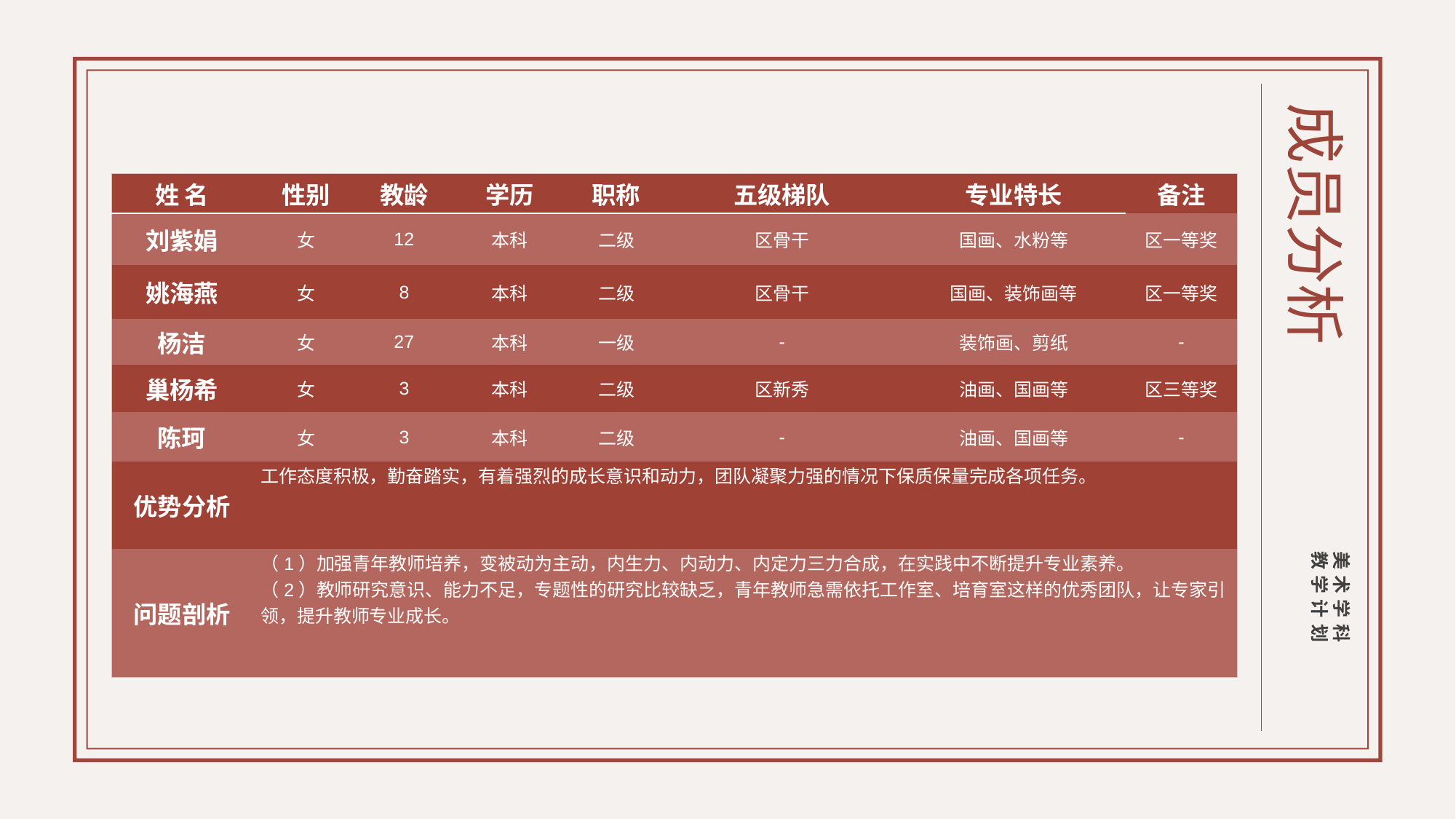

成员分析
美术学科
教学计划

| 姓 名 | 性别 | 教龄 | 学历 | 职称 | 五级梯队 | 专业特长 | 备注 |
| --- | --- | --- | --- | --- | --- | --- | --- |
| 刘紫娟 | 女 | 12 | 本科 | 二级 | 区骨干 | 国画、水粉等 | 区一等奖 |
| 姚海燕 | 女 | 8 | 本科 | 二级 | 区骨干 | 国画、装饰画等 | 区一等奖 |
| 杨洁 | 女 | 27 | 本科 | 一级 | - | 装饰画、剪纸 | - |
| 巢杨希 | 女 | 3 | 本科 | 二级 | 区新秀 | 油画、国画等 | 区三等奖 |
| 陈珂 | 女 | 3 | 本科 | 二级 | - | 油画、国画等 | - |
| 优势分析 | 工作态度积极，勤奋踏实，有着强烈的成长意识和动力，团队凝聚力强的情况下保质保量完成各项任务。 |  |  |  |  |  |  |
| 问题剖析 | （1）加强青年教师培养，变被动为主动，内生力、内动力、内定力三力合成，在实践中不断提升专业素养。 （2）教师研究意识、能力不足，专题性的研究比较缺乏，青年教师急需依托工作室、培育室这样的优秀团队，让专家引领，提升教师专业成长。 |  |  |  |  |  |  |